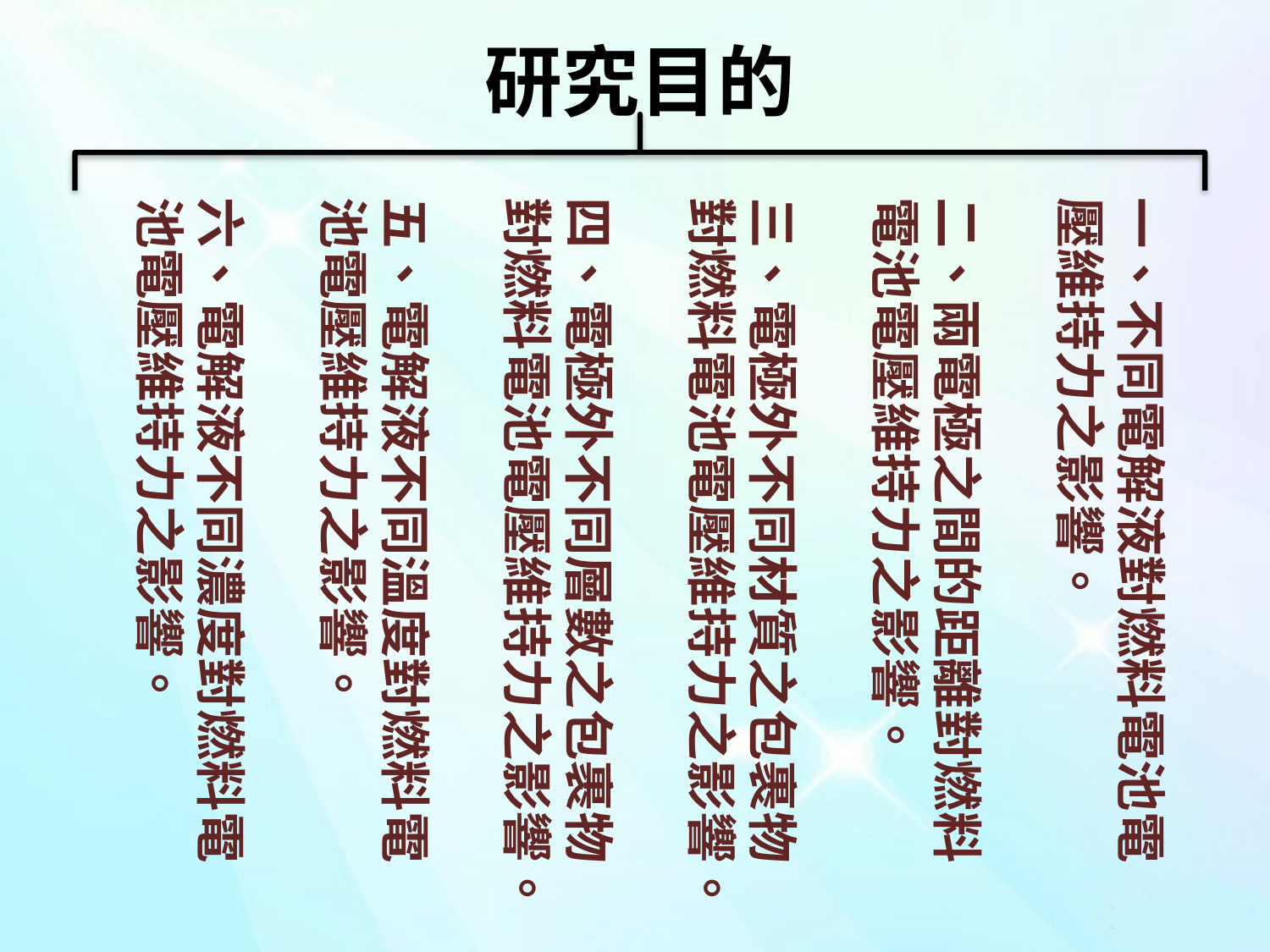

# 研究目的
一、不同電解液對燃料電池電壓維持力之影響。

二、兩電極之間的距離對燃料電池電壓維持力之影響。

三、電極外不同材質之包裹物對燃料電池電壓維持力之影響。

四、電極外不同層數之包裹物對燃料電池電壓維持力之影響。

五、電解液不同溫度對燃料電池電壓維持力之影響。

六、電解液不同濃度對燃料電池電壓維持力之影響。